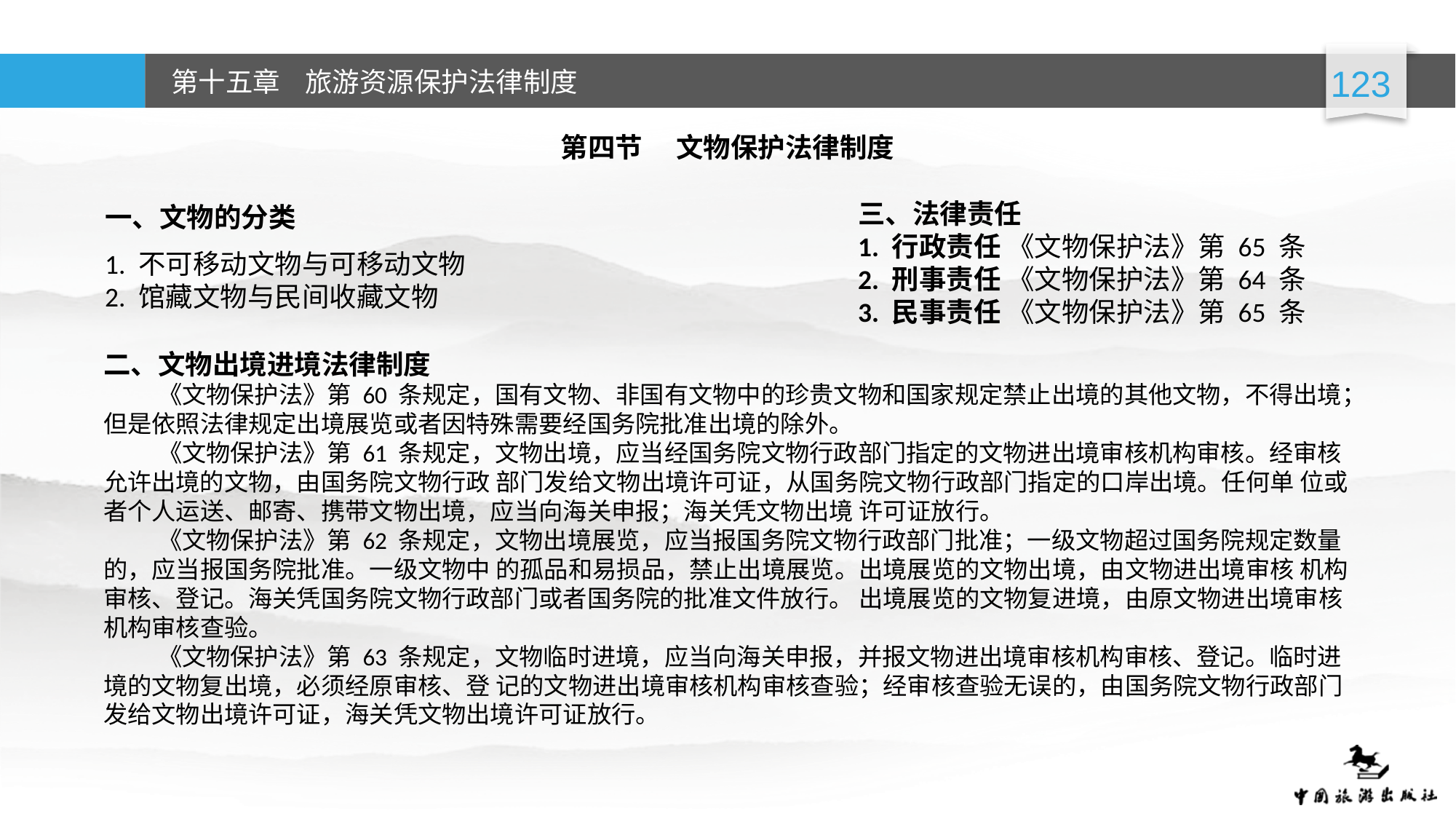

第四节  文物保护法律制度
三、法律责任
1. 行政责任 《文物保护法》第 65 条
2. 刑事责任 《文物保护法》第 64 条
3. 民事责任 《文物保护法》第 65 条
一、文物的分类
1. 不可移动文物与可移动文物
2. 馆藏文物与民间收藏文物
二、文物出境进境法律制度
《文物保护法》第 60 条规定，国有文物、非国有文物中的珍贵文物和国家规定禁止出境的其他文物，不得出境；但是依照法律规定出境展览或者因特殊需要经国务院批准出境的除外。
《文物保护法》第 61 条规定，文物出境，应当经国务院文物行政部门指定的文物进出境审核机构审核。经审核允许出境的文物，由国务院文物行政 部门发给文物出境许可证，从国务院文物行政部门指定的口岸出境。任何单 位或者个人运送、邮寄、携带文物出境，应当向海关申报；海关凭文物出境 许可证放行。
《文物保护法》第 62 条规定，文物出境展览，应当报国务院文物行政部门批准；一级文物超过国务院规定数量的，应当报国务院批准。一级文物中 的孤品和易损品，禁止出境展览。出境展览的文物出境，由文物进出境审核 机构审核、登记。海关凭国务院文物行政部门或者国务院的批准文件放行。 出境展览的文物复进境，由原文物进出境审核机构审核查验。
《文物保护法》第 63 条规定，文物临时进境，应当向海关申报，并报文物进出境审核机构审核、登记。临时进境的文物复出境，必须经原审核、登 记的文物进出境审核机构审核查验；经审核查验无误的，由国务院文物行政部门发给文物出境许可证，海关凭文物出境许可证放行。